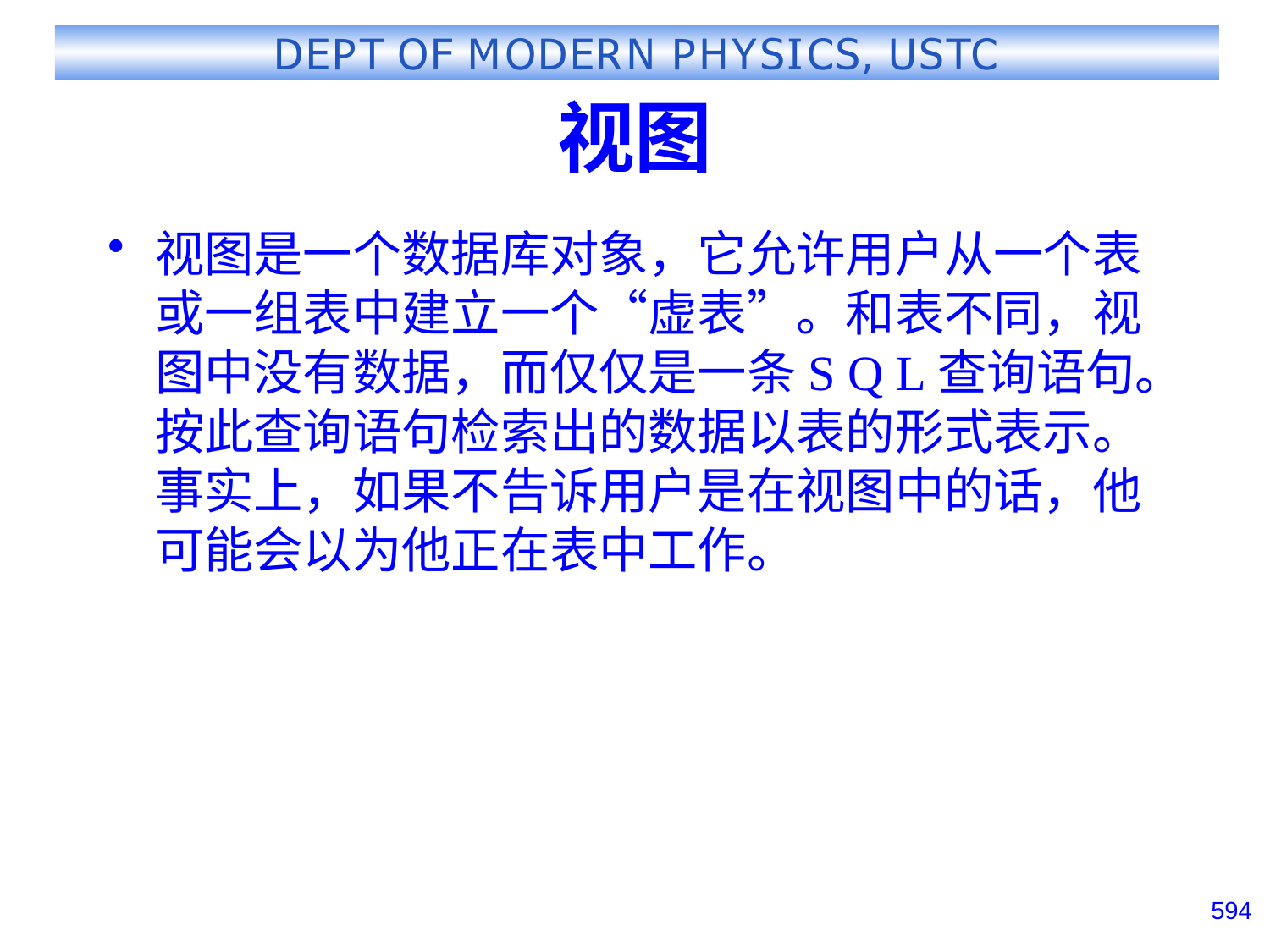

# 视图
视图是一个数据库对象，它允许用户从一个表或一组表中建立一个“虚表”。和表不同，视图中没有数据，而仅仅是一条S Q L查询语句。按此查询语句检索出的数据以表的形式表示。事实上，如果不告诉用户是在视图中的话，他可能会以为他正在表中工作。